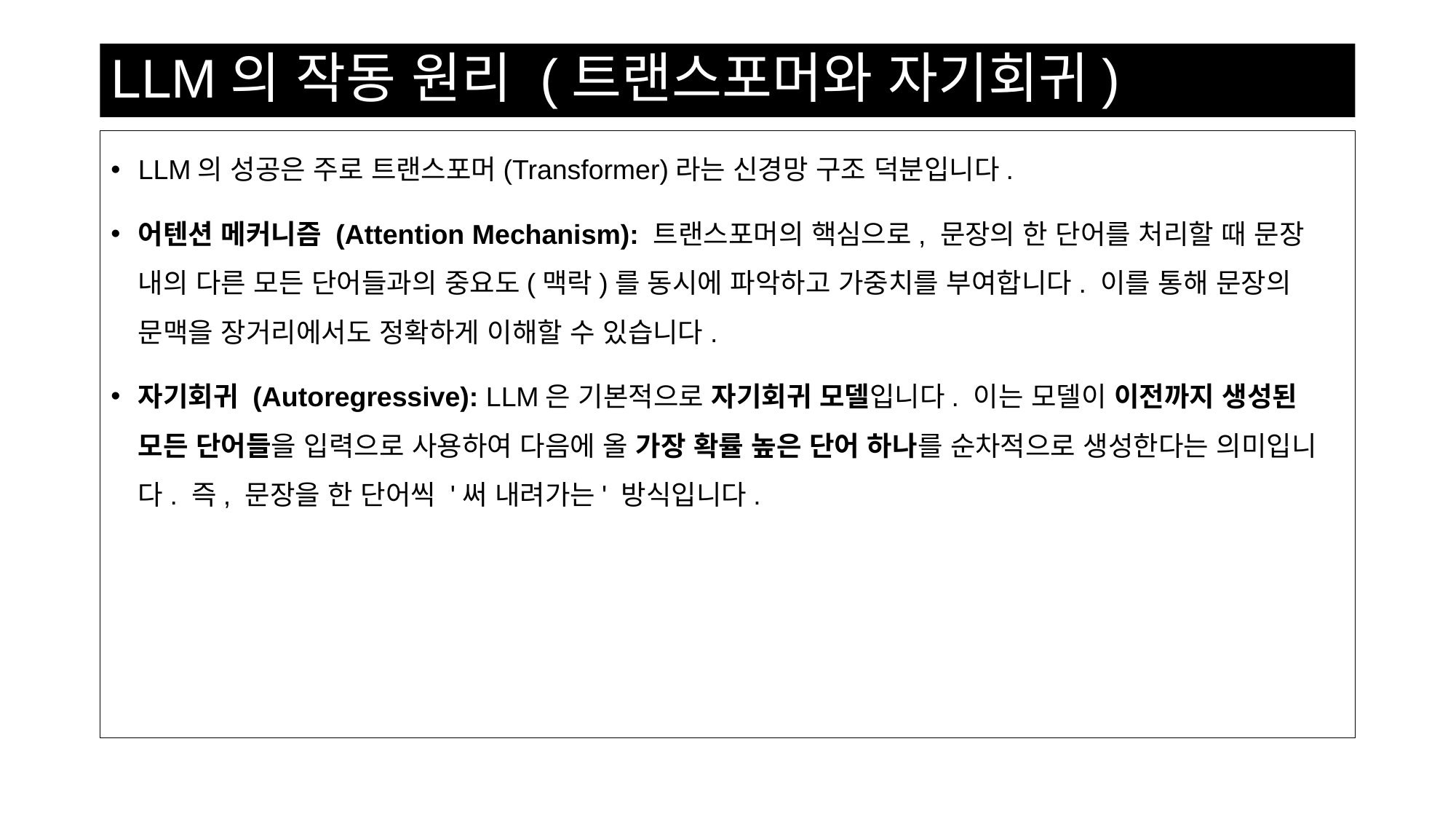

# LLM의 작동 원리 (트랜스포머와 자기회귀)
LLM의 성공은 주로 트랜스포머(Transformer)라는 신경망 구조 덕분입니다.
어텐션 메커니즘 (Attention Mechanism): 트랜스포머의 핵심으로, 문장의 한 단어를 처리할 때 문장 내의 다른 모든 단어들과의 중요도(맥락)를 동시에 파악하고 가중치를 부여합니다. 이를 통해 문장의 문맥을 장거리에서도 정확하게 이해할 수 있습니다.
자기회귀 (Autoregressive): LLM은 기본적으로 자기회귀 모델입니다. 이는 모델이 이전까지 생성된 모든 단어들을 입력으로 사용하여 다음에 올 가장 확률 높은 단어 하나를 순차적으로 생성한다는 의미입니다. 즉, 문장을 한 단어씩 '써 내려가는' 방식입니다.